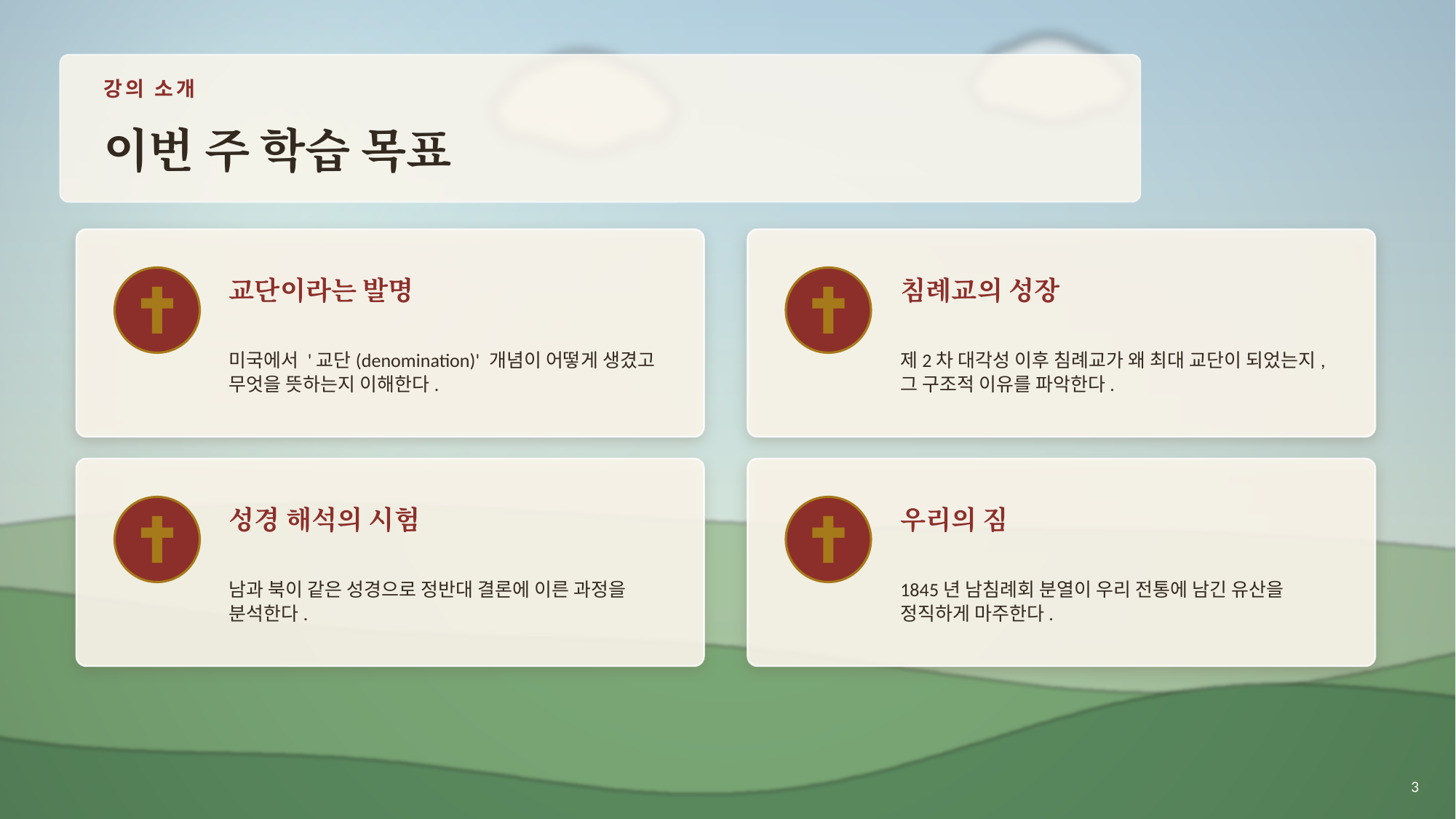

강의 소개
이번 주 학습 목표

교단이라는 발명
침례교의 성장

미국에서 '교단(denomination)' 개념이 어떻게 생겼고 무엇을 뜻하는지 이해한다.
제2차 대각성 이후 침례교가 왜 최대 교단이 되었는지, 그 구조적 이유를 파악한다.

성경 해석의 시험
우리의 짐

남과 북이 같은 성경으로 정반대 결론에 이른 과정을 분석한다.
1845년 남침례회 분열이 우리 전통에 남긴 유산을 정직하게 마주한다.
3